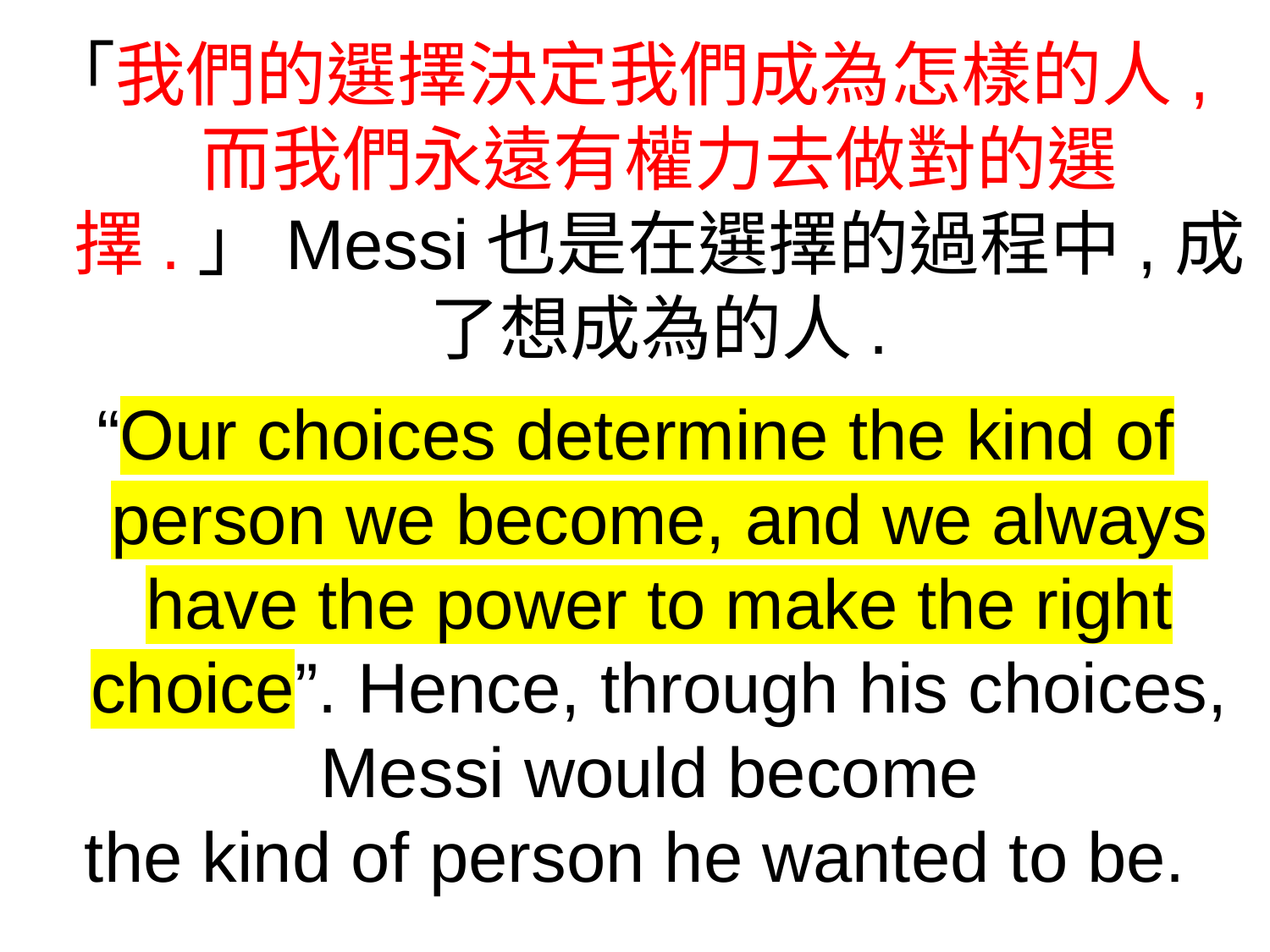

「我們的選擇決定我們成為怎樣的人,而我們永遠有權力去做對的選擇.」Messi也是在選擇的過程中,成了想成為的人.
“Our choices determine the kind of person we become, and we always have the power to make the right choice”. Hence, through his choices, Messi would become
the kind of person he wanted to be.